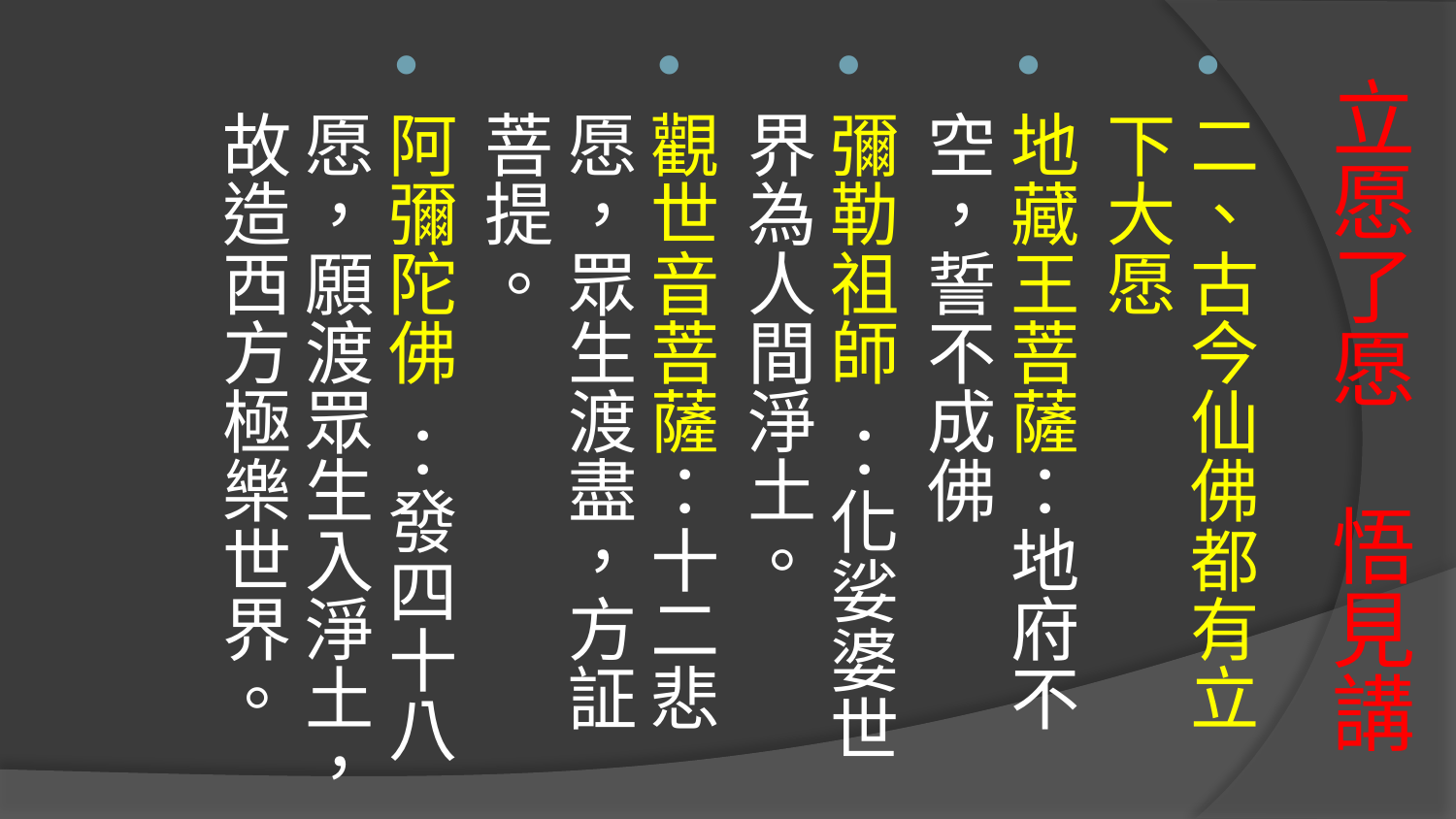

二、古今仙佛都有立下大愿
地藏王菩薩：地府不空，誓不成佛
彌勒祖師  ：化娑婆世界為人間淨土。
觀世音菩薩：十二悲愿，眾生渡盡，方証菩提。
阿彌陀佛  ：發四十八愿，願渡眾生入淨土，故造西方極樂世界。

# 立愿了愿     悟見講